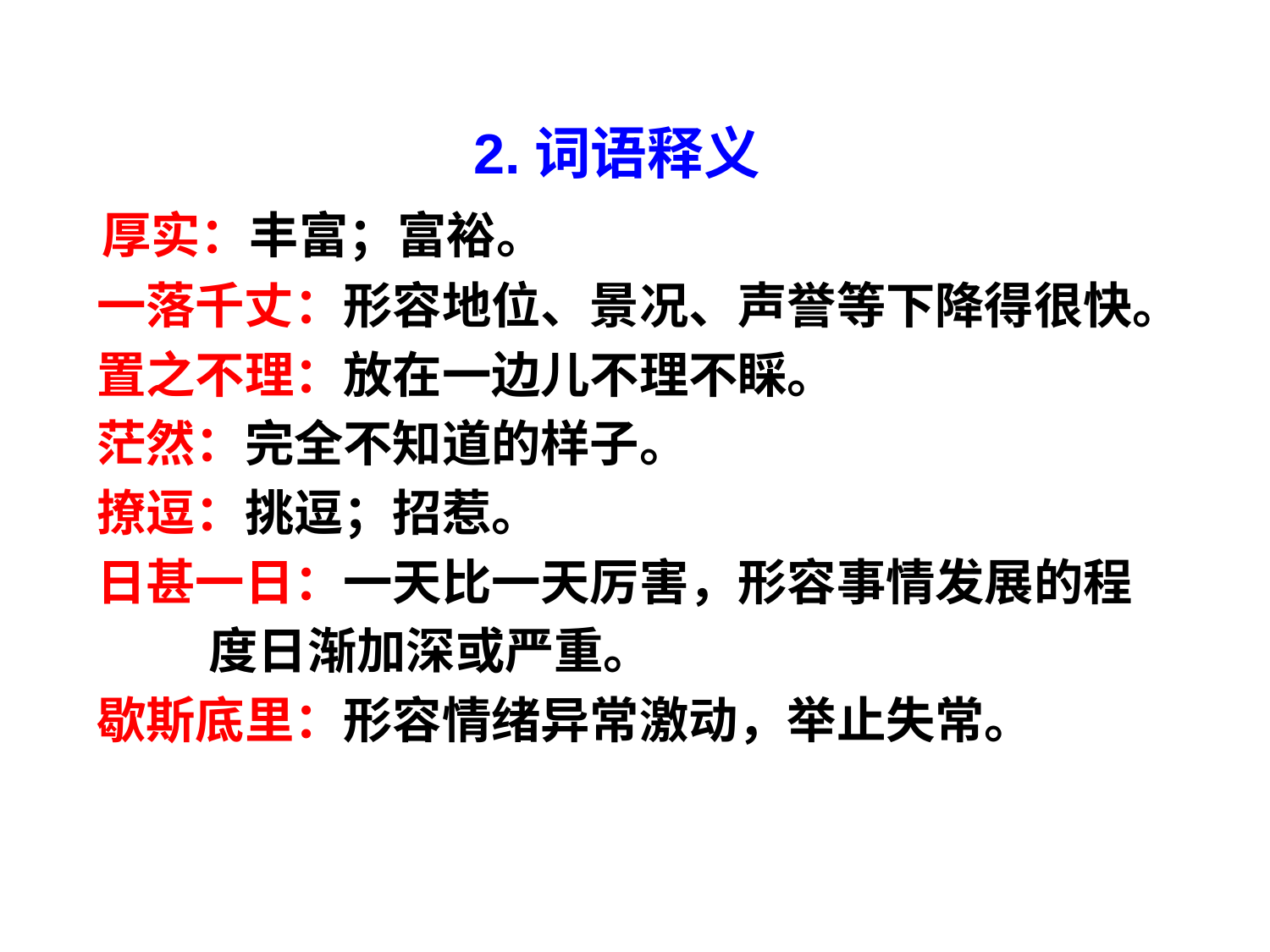

2.词语释义
  厚实：丰富；富裕。
  一落千丈：形容地位、景况、声誉等下降得很快。
  置之不理：放在一边儿不理不睬。
  茫然：完全不知道的样子。
  撩逗：挑逗；招惹。
  日甚一日：一天比一天厉害，形容事情发展的程
            度日渐加深或严重。
  歇斯底里：形容情绪异常激动，举止失常。